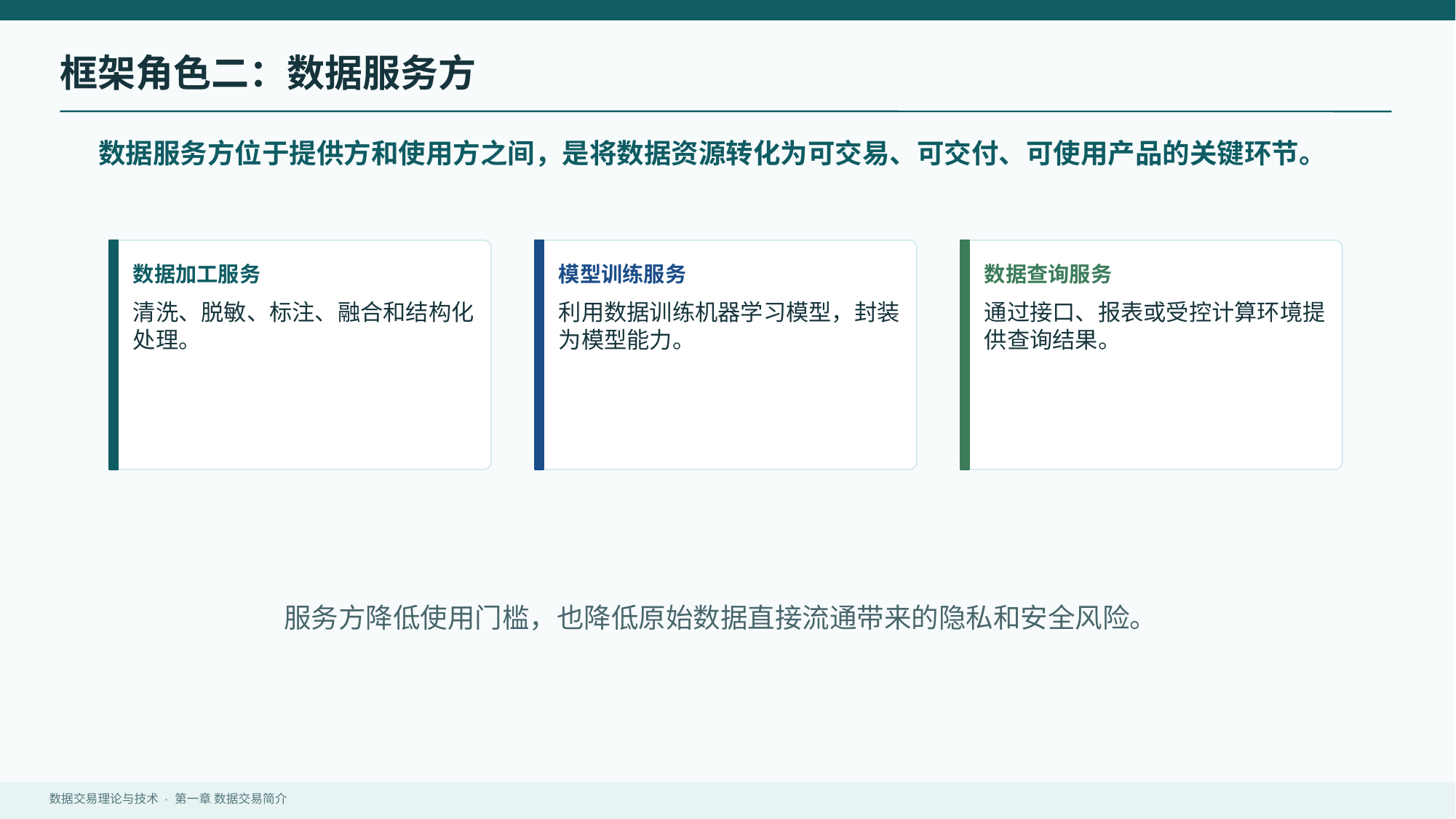

框架角色二：数据服务方

数据服务方位于提供方和使用方之间，是将数据资源转化为可交易、可交付、可使用产品的关键环节。

数据加工服务
模型训练服务
数据查询服务
清洗、脱敏、标注、融合和结构化处理。
利用数据训练机器学习模型，封装为模型能力。
通过接口、报表或受控计算环境提供查询结果。
服务方降低使用门槛，也降低原始数据直接流通带来的隐私和安全风险。
58